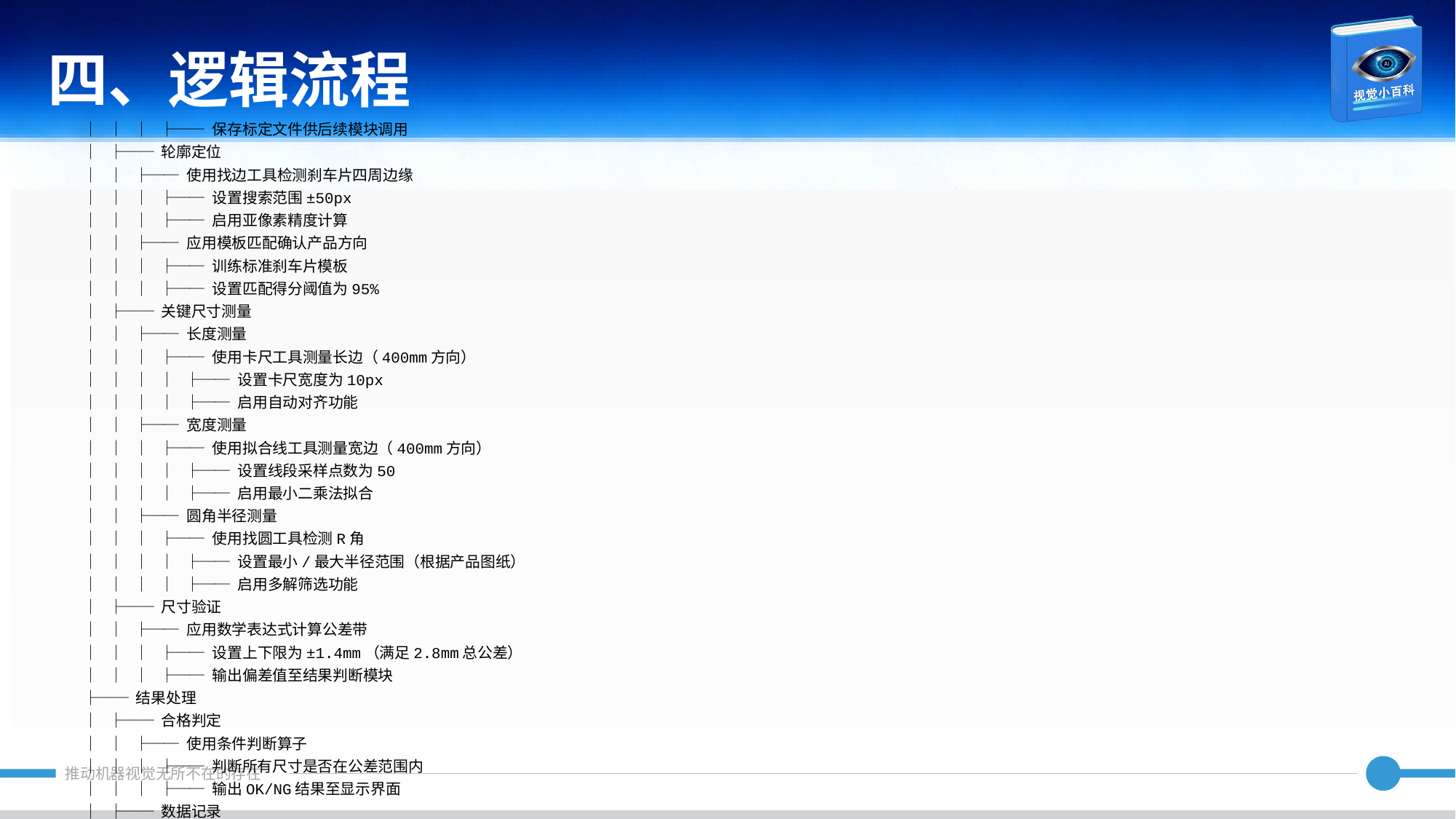

四、逻辑流程

│   │   │   ├── 保存标定文件供后续模块调用
│   ├── 轮廓定位
│   │   ├── 使用找边工具检测刹车片四周边缘
│   │   │   ├── 设置搜索范围±50px
│   │   │   ├── 启用亚像素精度计算
│   │   ├── 应用模板匹配确认产品方向
│   │   │   ├── 训练标准刹车片模板
│   │   │   ├── 设置匹配得分阈值为95%
│   ├── 关键尺寸测量
│   │   ├── 长度测量
│   │   │   ├── 使用卡尺工具测量长边（400mm方向）
│   │   │   │   ├── 设置卡尺宽度为10px
│   │   │   │   ├── 启用自动对齐功能
│   │   ├── 宽度测量
│   │   │   ├── 使用拟合线工具测量宽边（400mm方向）
│   │   │   │   ├── 设置线段采样点数为50
│   │   │   │   ├── 启用最小二乘法拟合
│   │   ├── 圆角半径测量
│   │   │   ├── 使用找圆工具检测R角
│   │   │   │   ├── 设置最小/最大半径范围（根据产品图纸）
│   │   │   │   ├── 启用多解筛选功能
│   ├── 尺寸验证
│   │   ├── 应用数学表达式计算公差带
│   │   │   ├── 设置上下限为±1.4mm（满足2.8mm总公差）
│   │   │   ├── 输出偏差值至结果判断模块
├── 结果处理
│   ├── 合格判定
│   │   ├── 使用条件判断算子
│   │   │   ├── 判断所有尺寸是否在公差范围内
│   │   │   ├── 输出OK/NG结果至显示界面
│   ├── 数据记录
│   │   ├── 启用统计功能算子
│   │   │   ├── 记录每批次检测的成功率
│   │   │   ├── 生成CPK报告（目标CPK≥1.33）
│   ├── 图像存储
│   │   ├── 配置保存图片工具
│   │   │   ├── 保存NG图像至指定路径（格式PNG）
│   │   │   ├── 设置最大存储数量为1000张
├── 通信处理
│   ├── PLC交互（可选）
│   │   ├── 配置Modbus TCP协议
│   │   │   ├── 发送检测结果至PLC指定寄存器
│   │   │   ├── 接收产线触发信号（若需要联动）
├── 统计处理
│   ├── 质量分析
│   │   ├── 启用柱状图显示尺寸分布
│   │   ├── 配置折线图跟踪CPK趋势
│   │   ├── 设置报警阈值（连续5件NG时触发警报）
9